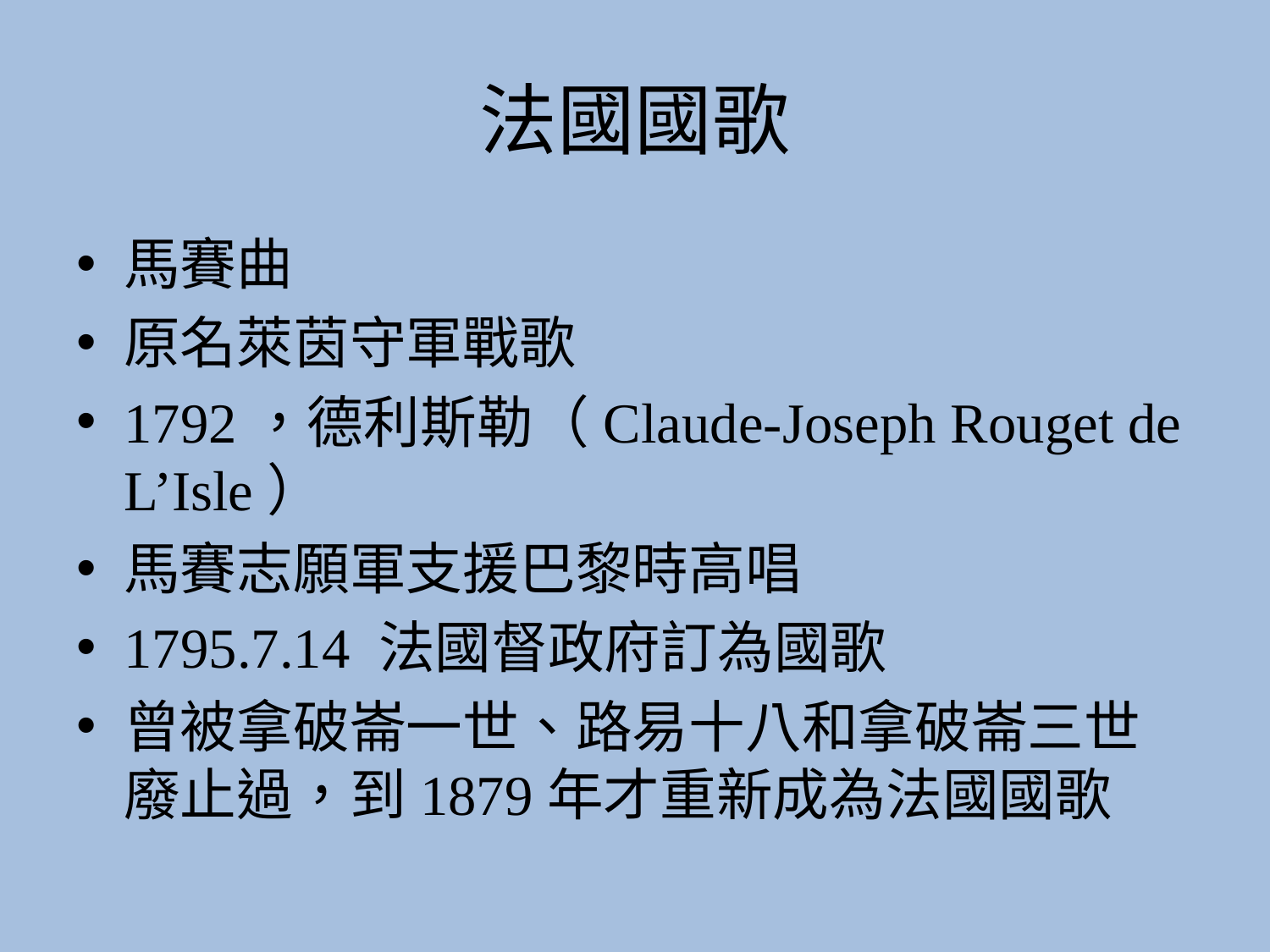

# 法國國歌
馬賽曲
原名萊茵守軍戰歌
1792，德利斯勒（Claude-Joseph Rouget de L’Isle）
馬賽志願軍支援巴黎時高唱
1795.7.14 法國督政府訂為國歌
曾被拿破崙一世、路易十八和拿破崙三世廢止過，到1879年才重新成為法國國歌